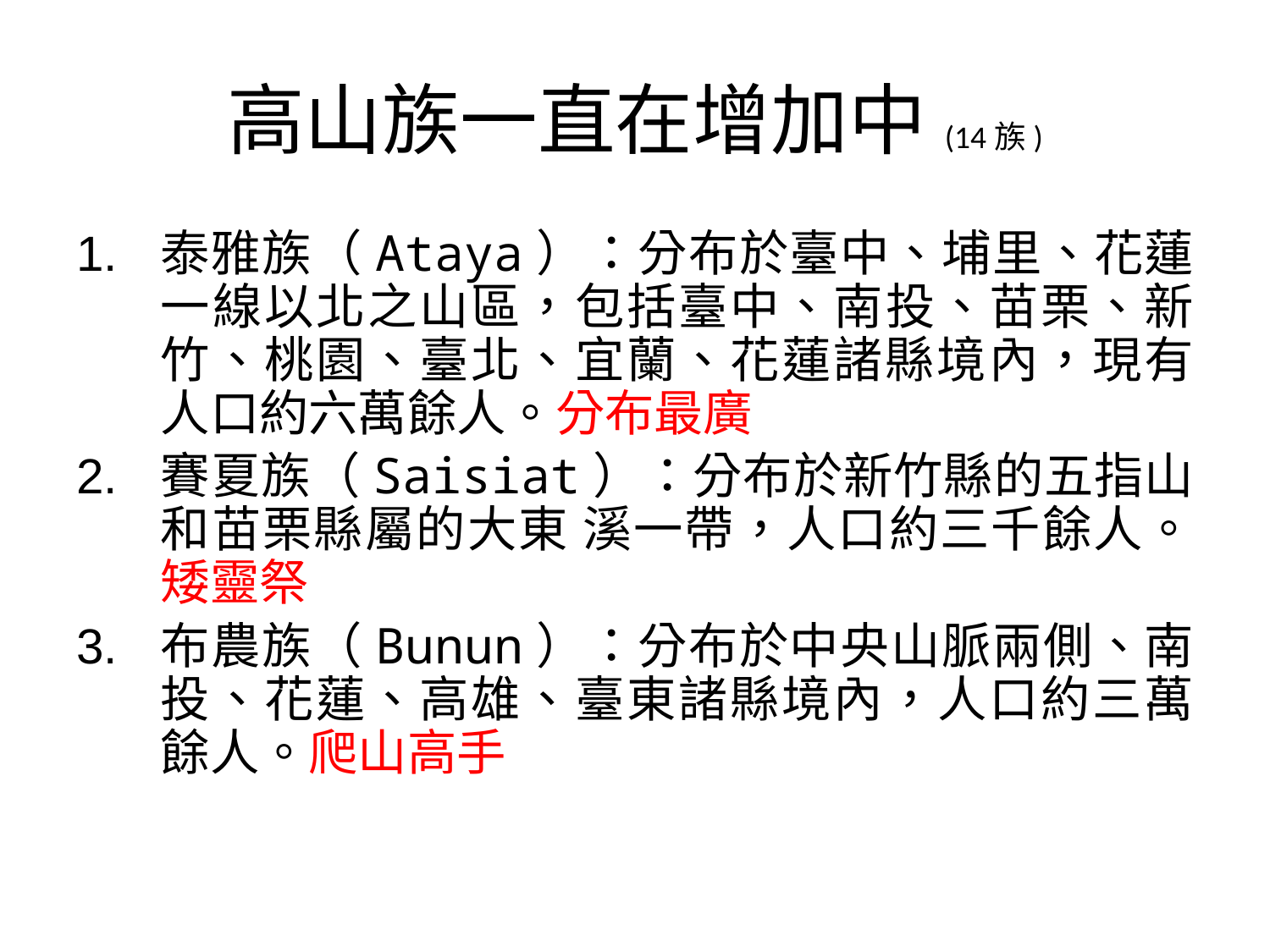

高山族一直在增加中(14族)
泰雅族（Ataya）：分布於臺中、埔里、花蓮一線以北之山區，包括臺中、南投、苗栗、新竹、桃園、臺北、宜蘭、花蓮諸縣境內，現有人口約六萬餘人。分布最廣
賽夏族（Saisiat）：分布於新竹縣的五指山和苗栗縣屬的大東 溪一帶，人口約三千餘人。矮靈祭
布農族（Bunun）：分布於中央山脈兩側、南投、花蓮、高雄、臺東諸縣境內，人口約三萬餘人。爬山高手